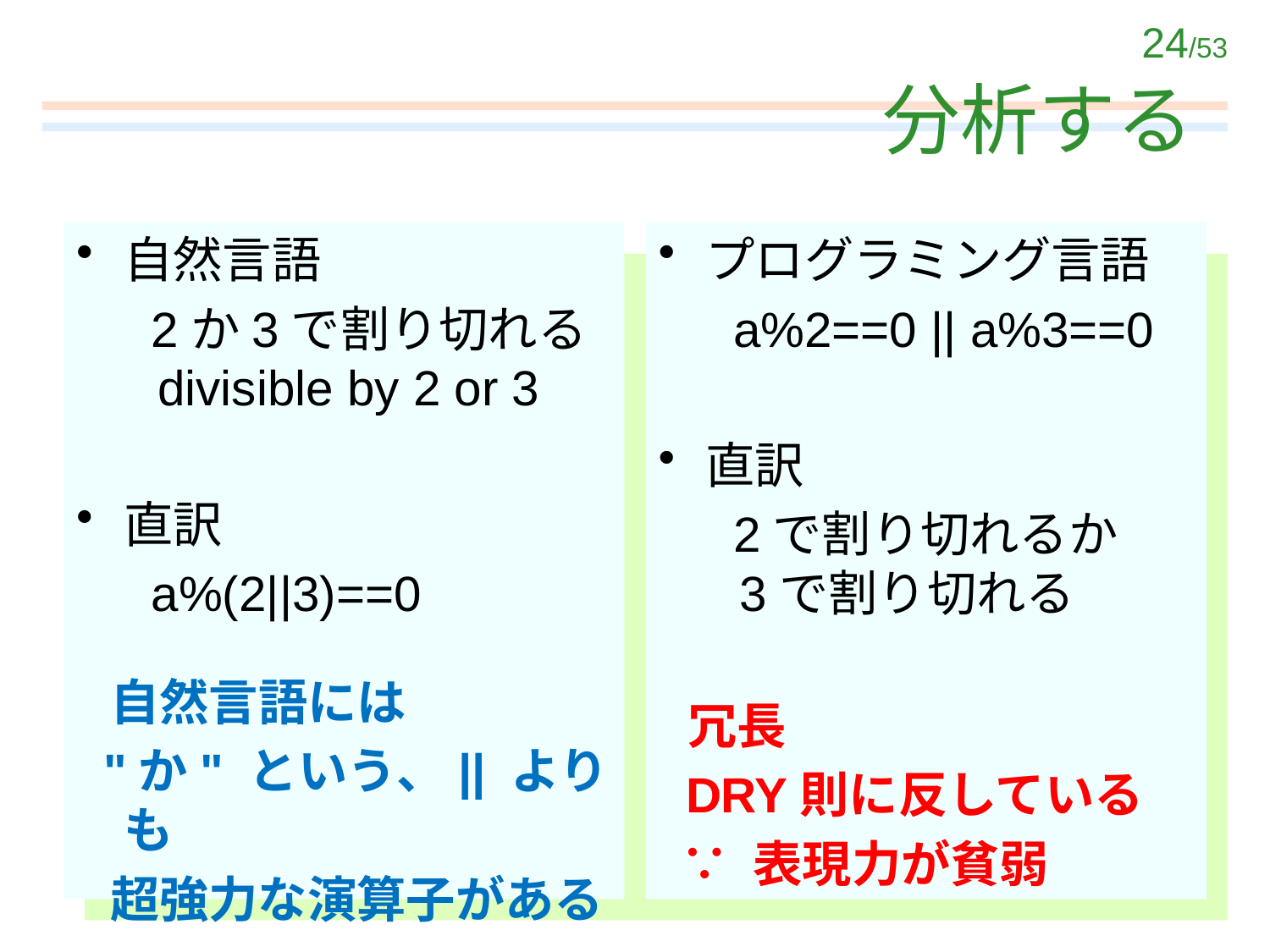

# 分析する
自然言語
	  2か3で割り切れる
  divisible by 2 or 3

直訳
	  a%(2||3)==0

  自然言語には
  "か" という、|| よりも
  超強力な演算子がある
プログラミング言語
	  a%2==0 || a%3==0

直訳
	  2で割り切れるか
  3で割り切れる

  冗長
  DRY則に反している
  ∵ 表現力が貧弱